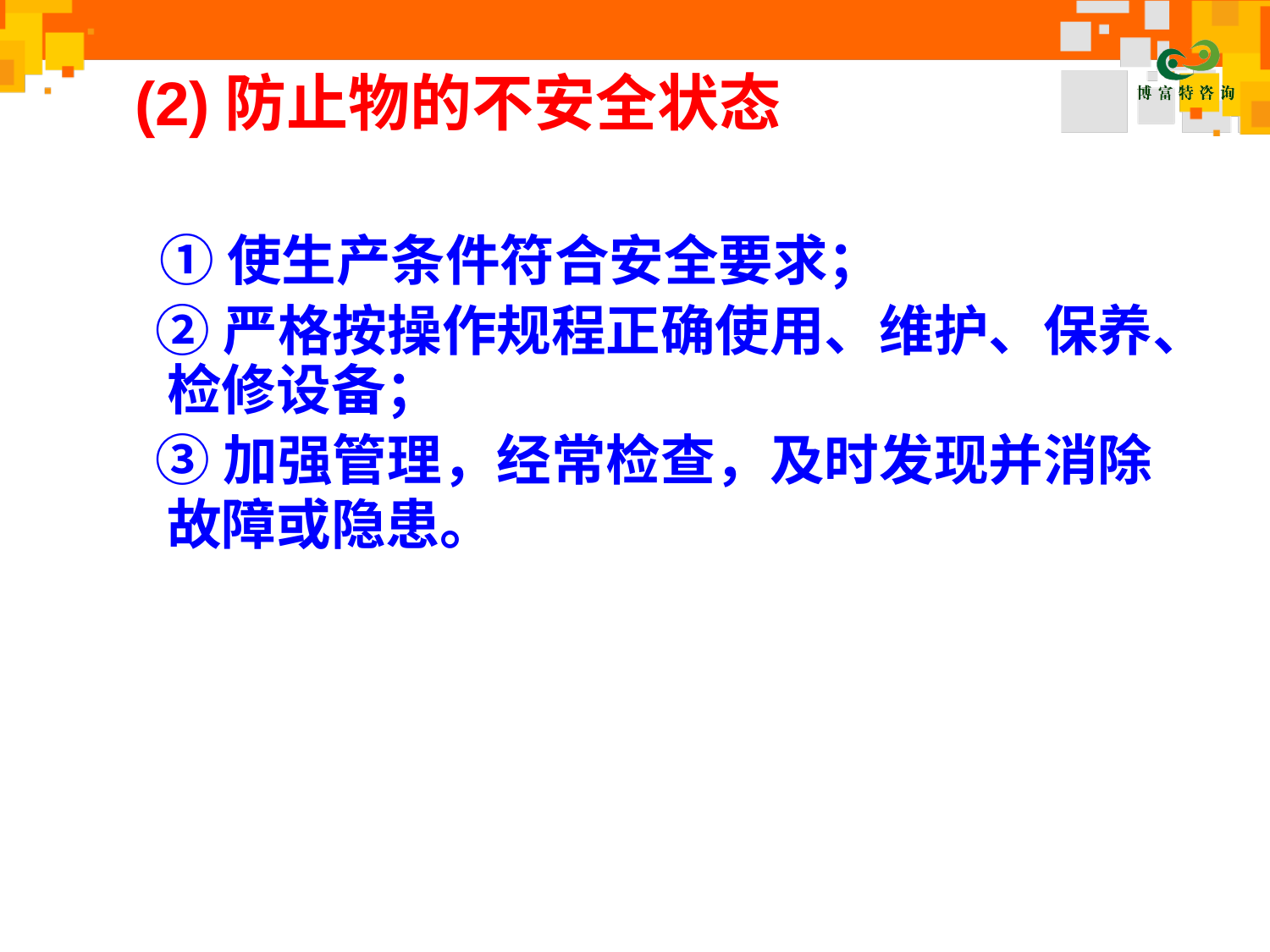

(2)防止物的不安全状态

   ①使生产条件符合安全要求；
   ②严格按操作规程正确使用、维护、保养、检修设备；
   ③加强管理，经常检查，及时发现并消除故障或隐患。